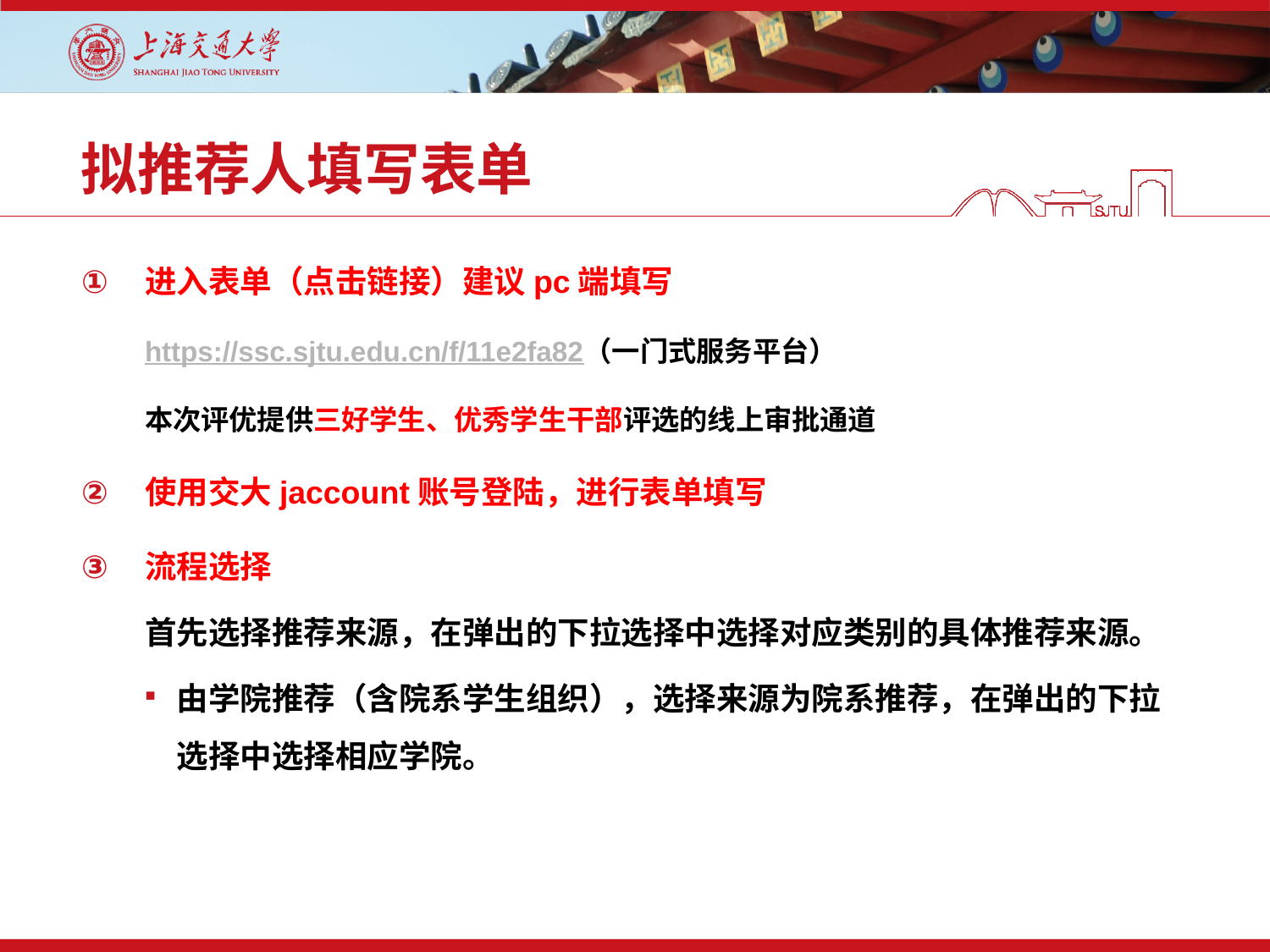

# 拟推荐人填写表单

进入表单（点击链接）建议pc端填写
https://ssc.sjtu.edu.cn/f/11e2fa82（一门式服务平台）
本次评优提供三好学生、优秀学生干部评选的线上审批通道
使用交大jaccount账号登陆，进行表单填写
流程选择
首先选择推荐来源，在弹出的下拉选择中选择对应类别的具体推荐来源。
由学院推荐（含院系学生组织），选择来源为院系推荐，在弹出的下拉选择中选择相应学院。